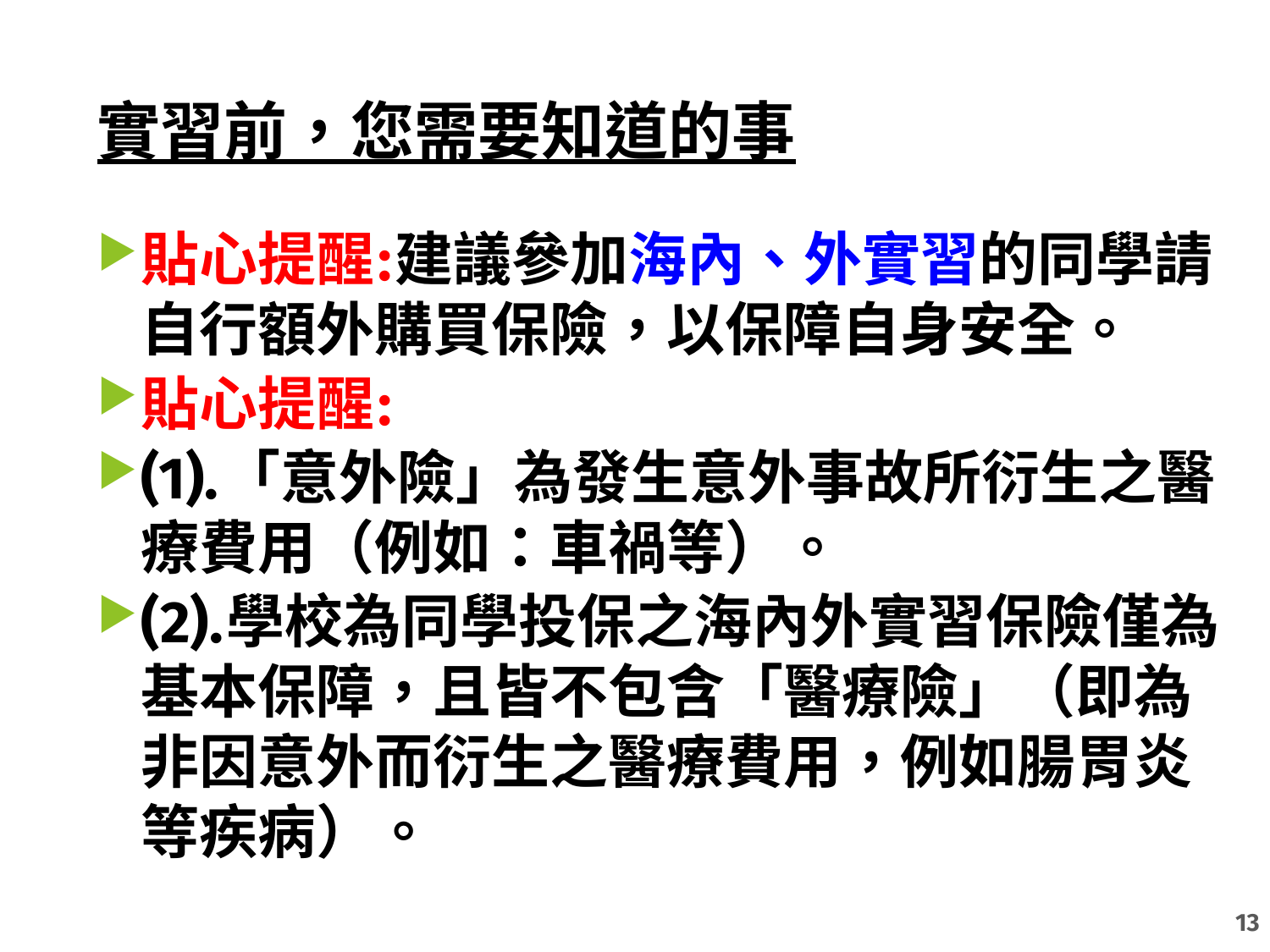

13
# 實習前，您需要知道的事
貼心提醒:建議參加海內、外實習的同學請自行額外購買保險，以保障自身安全。
貼心提醒:
(1).「意外險」為發生意外事故所衍生之醫療費用（例如：車禍等）。
(2).學校為同學投保之海內外實習保險僅為基本保障，且皆不包含「醫療險」（即為非因意外而衍生之醫療費用，例如腸胃炎等疾病）。